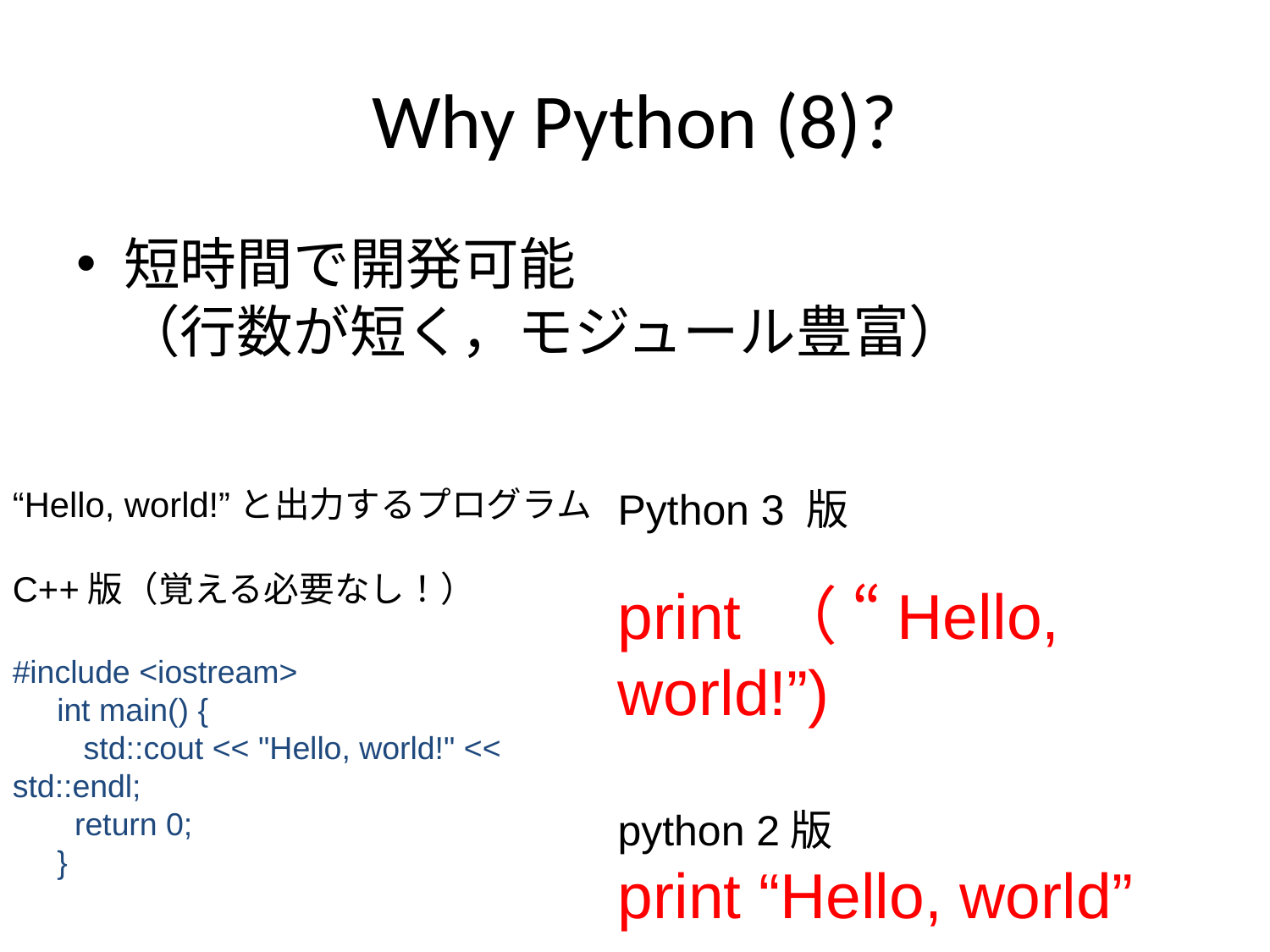

# Why Python (8)?
短時間で開発可能
（行数が短く，モジュール豊富）
“Hello, world!”と出力するプログラム
C++版（覚える必要なし！）
#include <iostream>
     int main() {
        std::cout << "Hello, world!" << std::endl;
       return 0;
     }

Python 3 版

print （ “Hello, world!”)

python 2版
print “Hello, world”